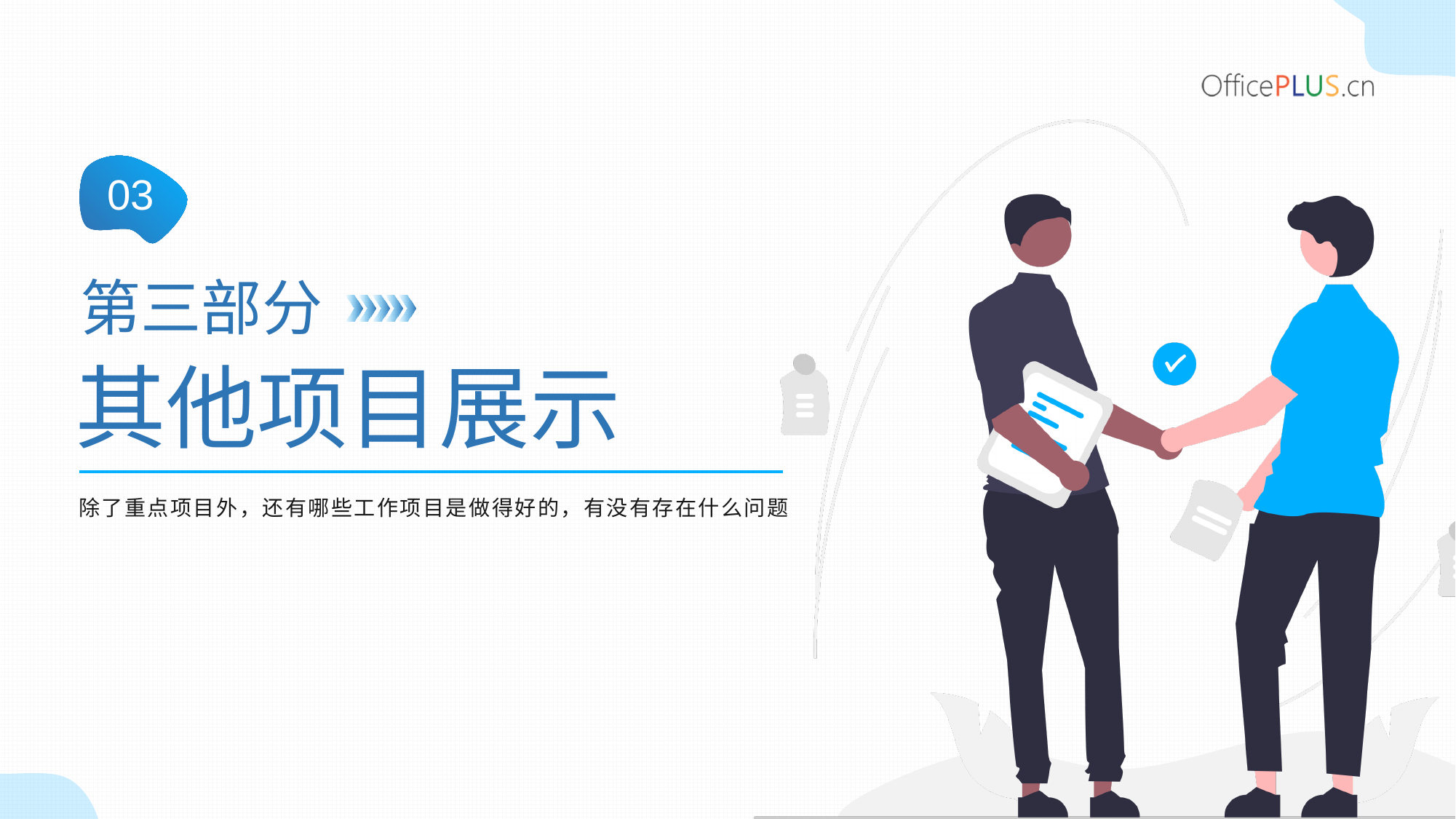

03
第三部分
# 其他项目展示
除了重点项目外，还有哪些工作项目是做得好的，有没有存在什么问题